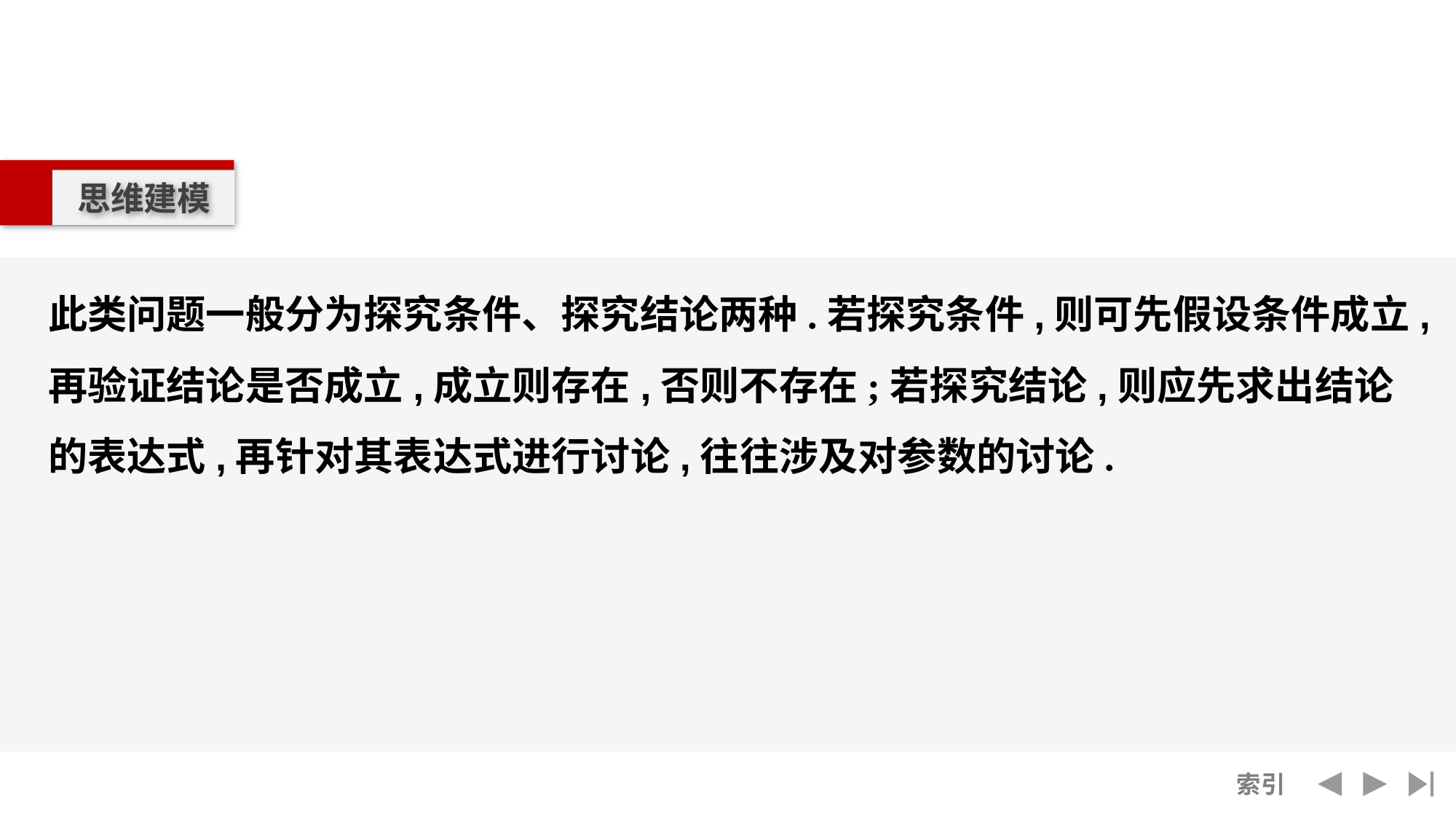

思维建模

此类问题一般分为探究条件、探究结论两种.若探究条件,则可先假设条件成立,再验证结论是否成立,成立则存在,否则不存在;若探究结论,则应先求出结论的表达式,再针对其表达式进行讨论,往往涉及对参数的讨论.